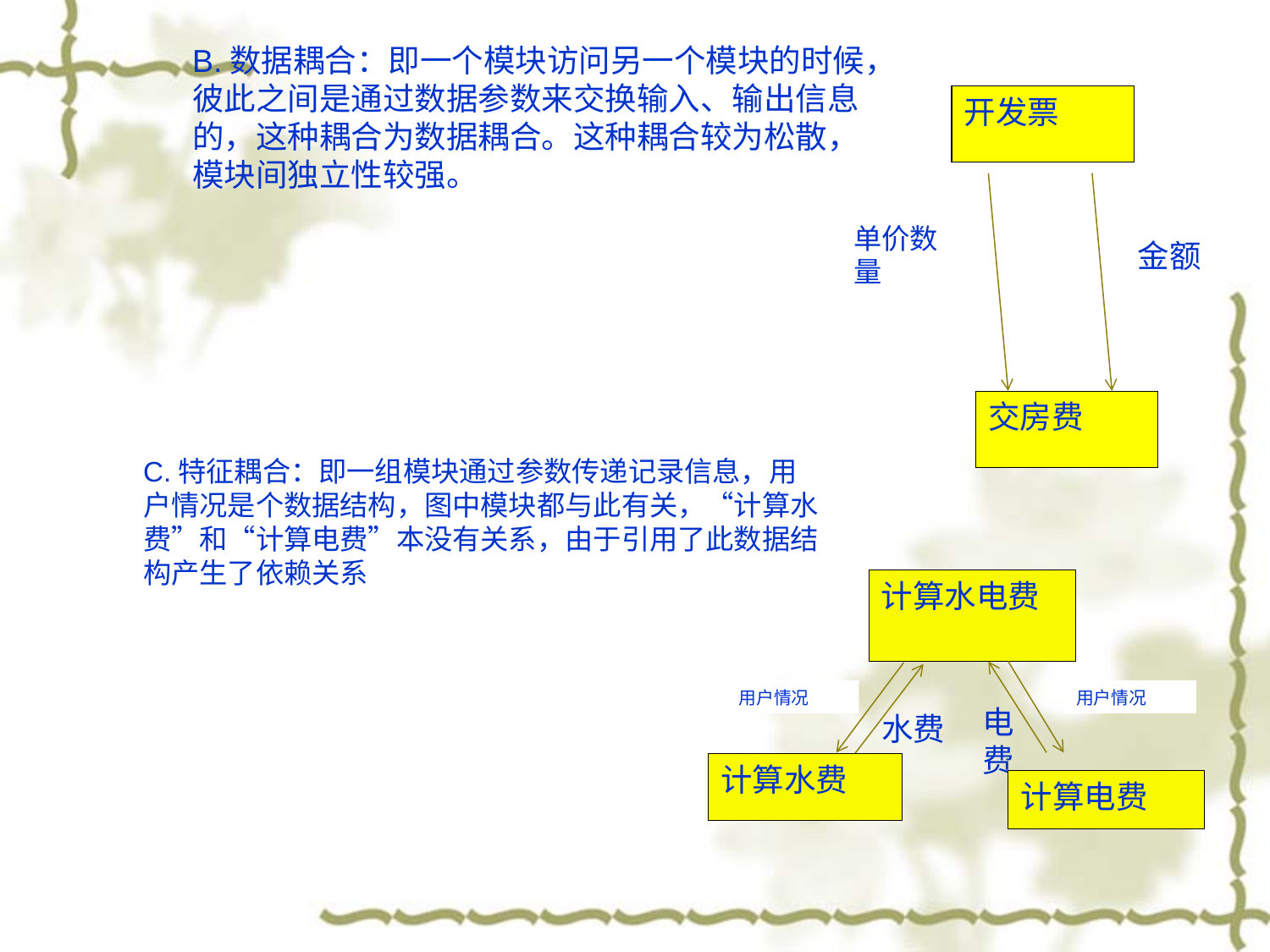

B.数据耦合：即一个模块访问另一个模块的时候，彼此之间是通过数据参数来交换输入、输出信息的，这种耦合为数据耦合。这种耦合较为松散，模块间独立性较强。
开发票

单价数量
金额
交房费

C.特征耦合：即一组模块通过参数传递记录信息，用户情况是个数据结构，图中模块都与此有关，“计算水费”和“计算电费”本没有关系，由于引用了此数据结构产生了依赖关系
计算水电费

用户情况

用户情况

电费

水费
计算水费

计算电费